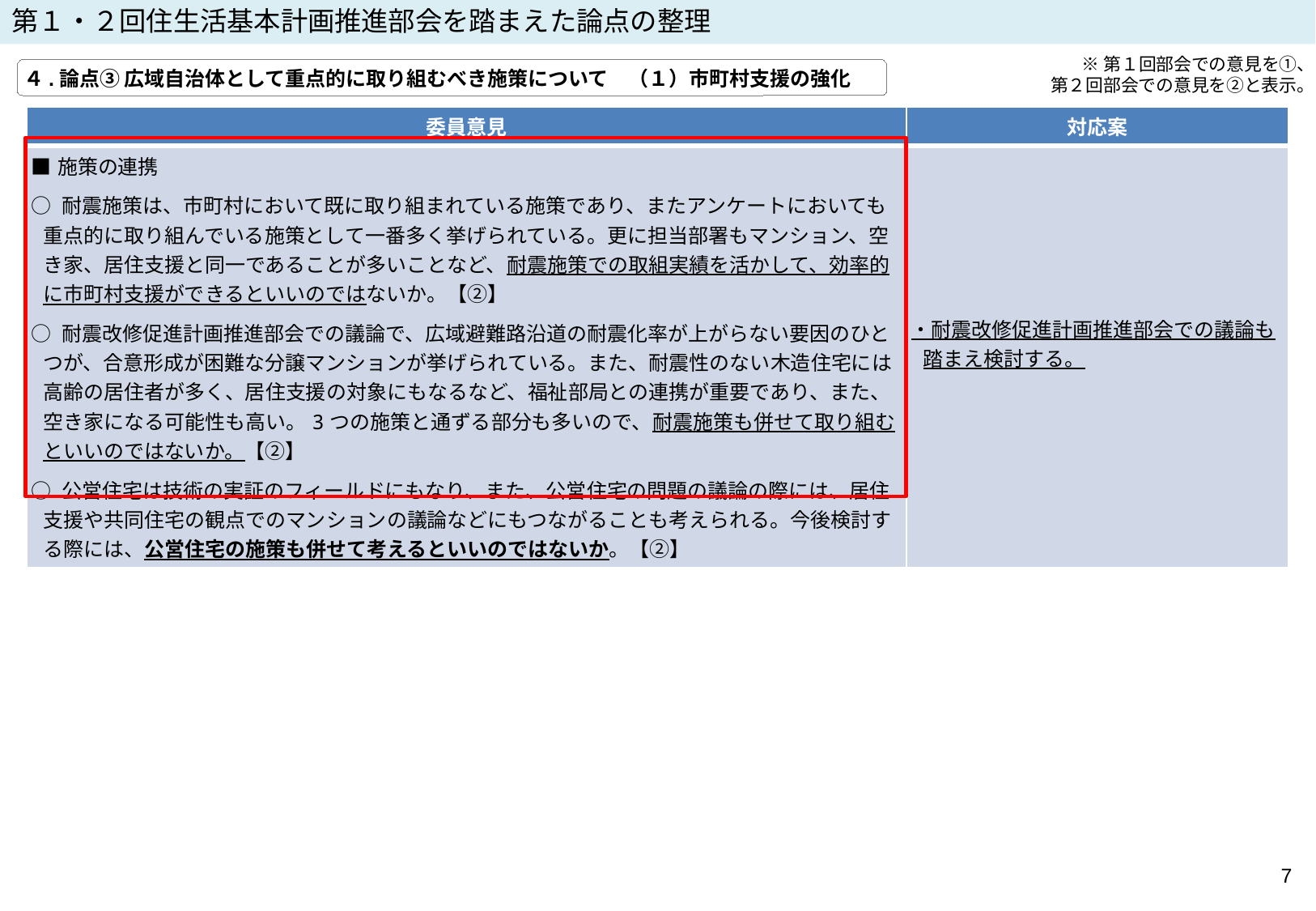

第１・２回住生活基本計画推進部会を踏まえた論点の整理
※第１回部会での意見を①、
第２回部会での意見を②と表示。
４.論点③ 広域自治体として重点的に取り組むべき施策について　（１）市町村支援の強化
| 委員意見 | 対応案 |
| --- | --- |
| ■施策の連携 ○ 耐震施策は、市町村において既に取り組まれている施策であり、またアンケートにおいても重点的に取り組んでいる施策として一番多く挙げられている。更に担当部署もマンション、空き家、居住支援と同一であることが多いことなど、耐震施策での取組実績を活かして、効率的に市町村支援ができるといいのではないか。【②】 ○ 耐震改修促進計画推進部会での議論で、広域避難路沿道の耐震化率が上がらない要因のひとつが、合意形成が困難な分譲マンションが挙げられている。また、耐震性のない木造住宅には高齢の居住者が多く、居住支援の対象にもなるなど、福祉部局との連携が重要であり、また、空き家になる可能性も高い。3つの施策と通ずる部分も多いので、耐震施策も併せて取り組むといいのではないか。【②】 ○ 公営住宅は技術の実証のフィールドにもなり、また、公営住宅の問題の議論の際には、居住支援や共同住宅の観点でのマンションの議論などにもつながることも考えられる。今後検討する際には、公営住宅の施策も併せて考えるといいのではないか。【②】 | ・耐震改修促進計画推進部会での議論も踏まえ検討する。 |

7